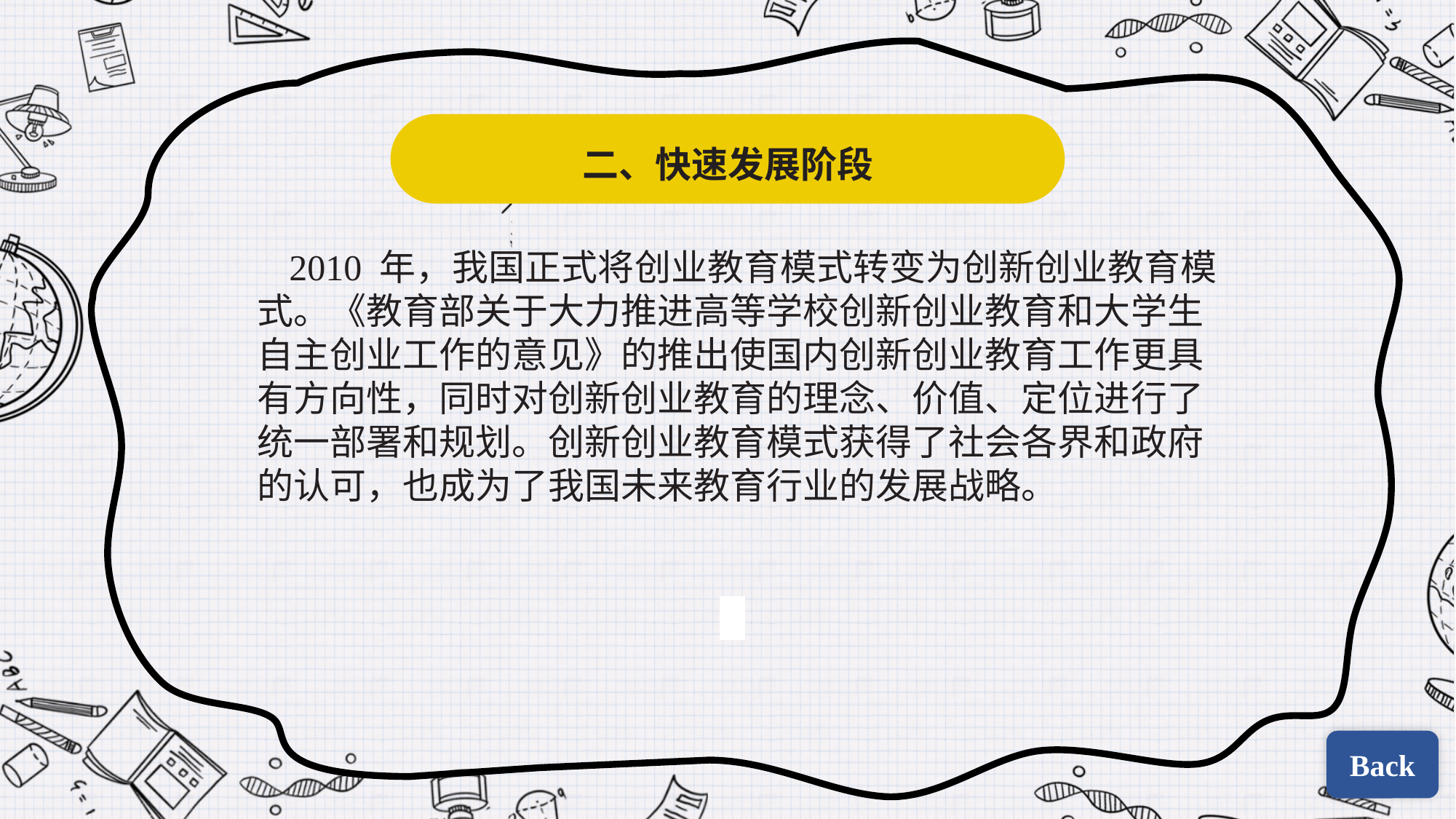

二、快速发展阶段
2010 年，我国正式将创业教育模式转变为创新创业教育模式。《教育部关于大力推进高等学校创新创业教育和大学生自主创业工作的意见》的推出使国内创新创业教育工作更具有方向性，同时对创新创业教育的理念、价值、定位进行了统一部署和规划。创新创业教育模式获得了社会各界和政府的认可，也成为了我国未来教育行业的发展战略。
|  |  |
| --- | --- |
|  |  |

Back